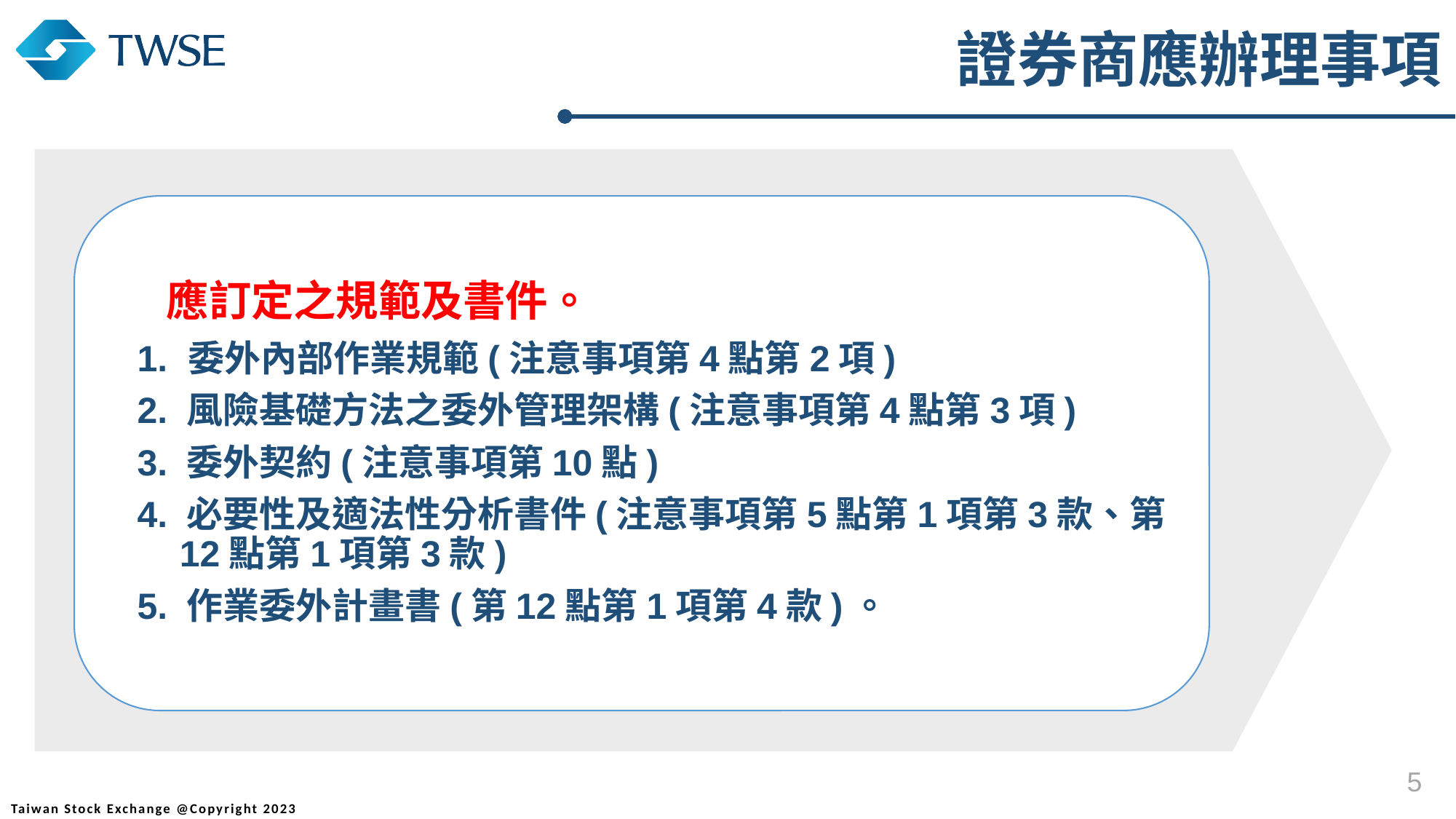

證券商應辦理事項

  應訂定之規範及書件。
1.	 委外內部作業規範(注意事項第4點第2項)
2. 風險基礎方法之委外管理架構(注意事項第4點第3項)
3. 委外契約(注意事項第10點)
4. 必要性及適法性分析書件(注意事項第5點第1項第3款、第12點第1項第3款)
5. 作業委外計畫書(第12點第1項第4款)。
5